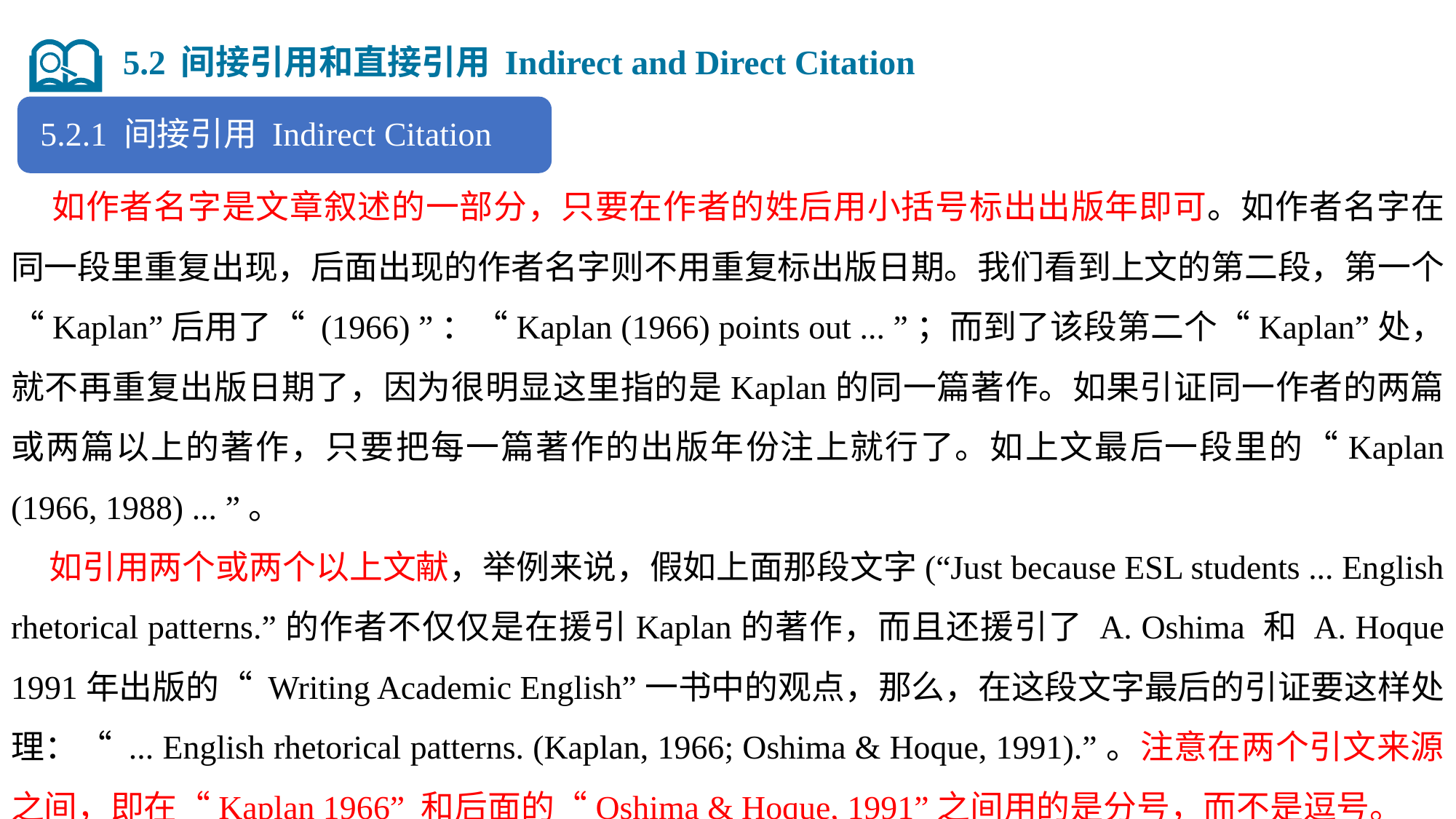

5.2 间接引用和直接引用 Indirect and Direct Citation
5.2.1 间接引用 Indirect Citation

    如作者名字是文章叙述的一部分，只要在作者的姓后用小括号标出出版年即可。如作者名字在同一段里重复出现，后面出现的作者名字则不用重复标出版日期。我们看到上文的第二段，第一个 “Kaplan”后用了“ (1966) ”：“Kaplan (1966) points out ... ”；而到了该段第二个“Kaplan”处，就不再重复出版日期了，因为很明显这里指的是Kaplan的同一篇著作。如果引证同一作者的两篇或两篇以上的著作，只要把每一篇著作的出版年份注上就行了。如上文最后一段里的“Kaplan (1966, 1988) ... ”。
    如引用两个或两个以上文献，举例来说，假如上面那段文字(“Just because ESL students ... English rhetorical patterns.”的作者不仅仅是在援引Kaplan的著作，而且还援引了 A. Oshima 和 A. Hoque 1991年出版的“ Writing Academic English”一书中的观点，那么，在这段文字最后的引证要这样处理：“ ... English rhetorical patterns. (Kaplan, 1966; Oshima & Hoque, 1991).”。注意在两个引文来源之间，即在“Kaplan 1966” 和后面的“Oshima & Hoque, 1991”之间用的是分号，而不是逗号。